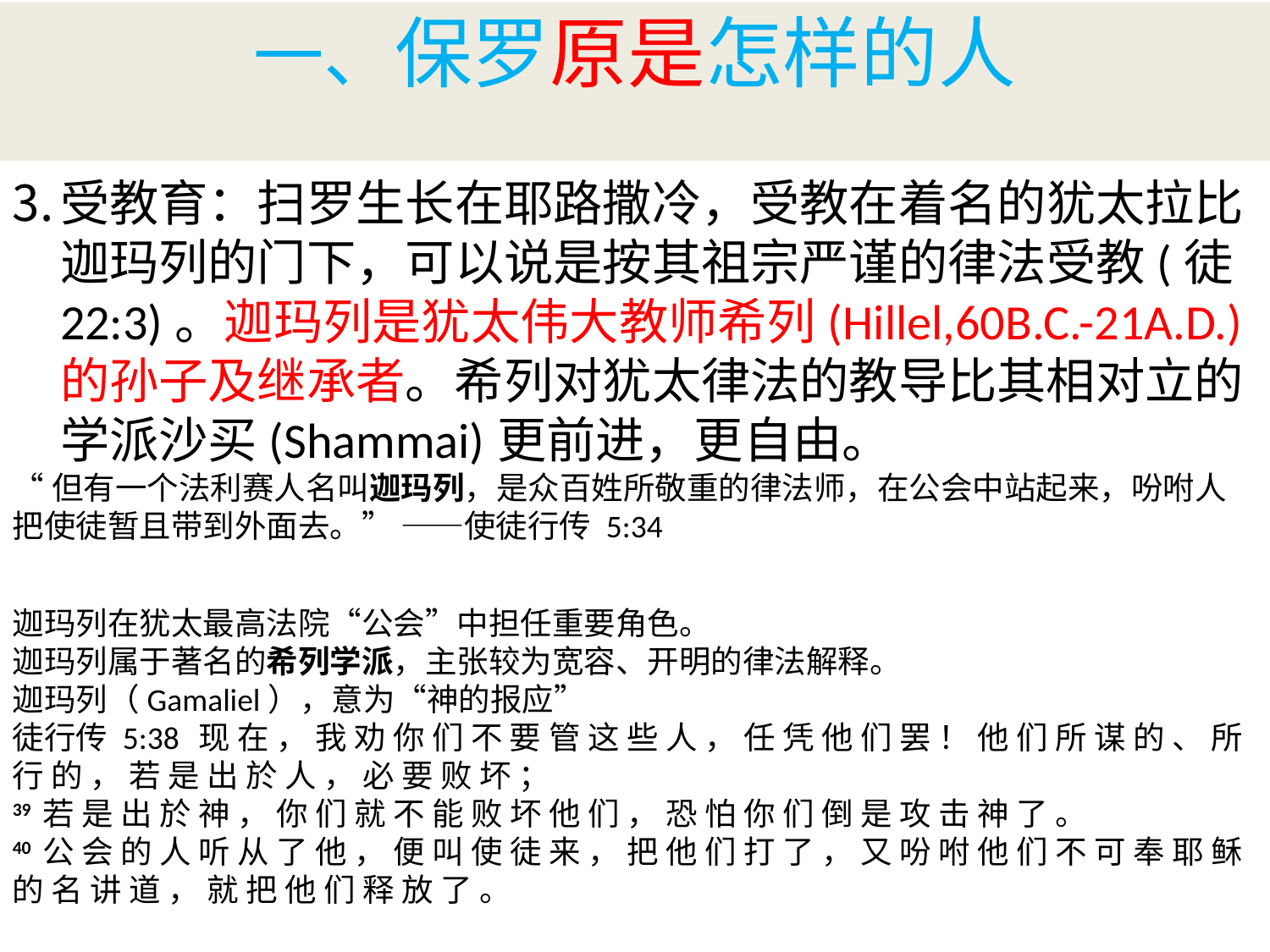

# 一、保罗原是怎样的人
受教育：扫罗生长在耶路撒冷，受教在着名的犹太拉比迦玛列的门下，可以说是按其祖宗严谨的律法受教(徒22:3)。迦玛列是犹太伟大教师希列(Hillel,60B.C.-21A.D.)的孙子及继承者。希列对犹太律法的教导比其相对立的学派沙买(Shammai)更前进，更自由。
“但有一个法利赛人名叫迦玛列，是众百姓所敬重的律法师，在公会中站起来，吩咐人把使徒暂且带到外面去。” ——使徒行传 5:34

迦玛列在犹太最高法院“公会”中担任重要角色。
迦玛列属于著名的希列学派，主张较为宽容、开明的律法解释。
迦玛列（Gamaliel），意为“神的报应”
徒行传 5:38  现 在 ， 我 劝 你 们 不 要 管 这 些 人 ， 任 凭 他 们 罢 ！ 他 们 所 谋 的 、 所 行 的 ， 若 是 出 於 人 ， 必 要 败 坏 ；
39 若 是 出 於 神 ， 你 们 就 不 能 败 坏 他 们 ， 恐 怕 你 们 倒 是 攻 击 神 了 。
40 公 会 的 人 听 从 了 他 ， 便 叫 使 徒 来 ， 把 他 们 打 了 ， 又 吩 咐 他 们 不 可 奉 耶 稣 的 名 讲 道 ， 就 把 他 们 释 放 了 。